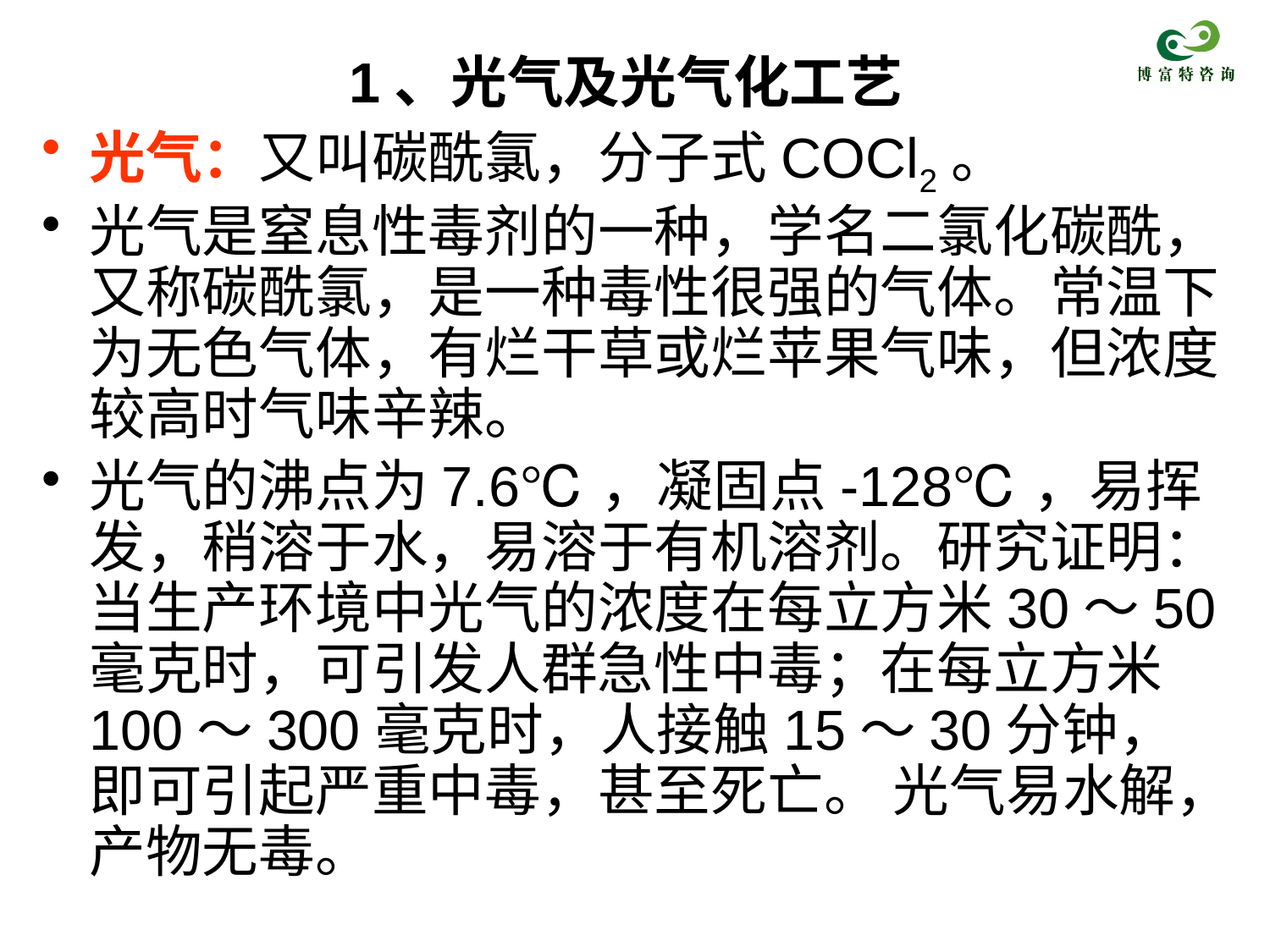

# 1、光气及光气化工艺
光气：又叫碳酰氯，分子式COCl2。
光气是窒息性毒剂的一种，学名二氯化碳酰，又称碳酰氯，是一种毒性很强的气体。常温下为无色气体，有烂干草或烂苹果气味，但浓度较高时气味辛辣。
光气的沸点为7.6℃，凝固点-128℃，易挥发，稍溶于水，易溶于有机溶剂。研究证明：当生产环境中光气的浓度在每立方米30～50毫克时，可引发人群急性中毒；在每立方米100～300毫克时，人接触15～30分钟，即可引起严重中毒，甚至死亡。 光气易水解，产物无毒。